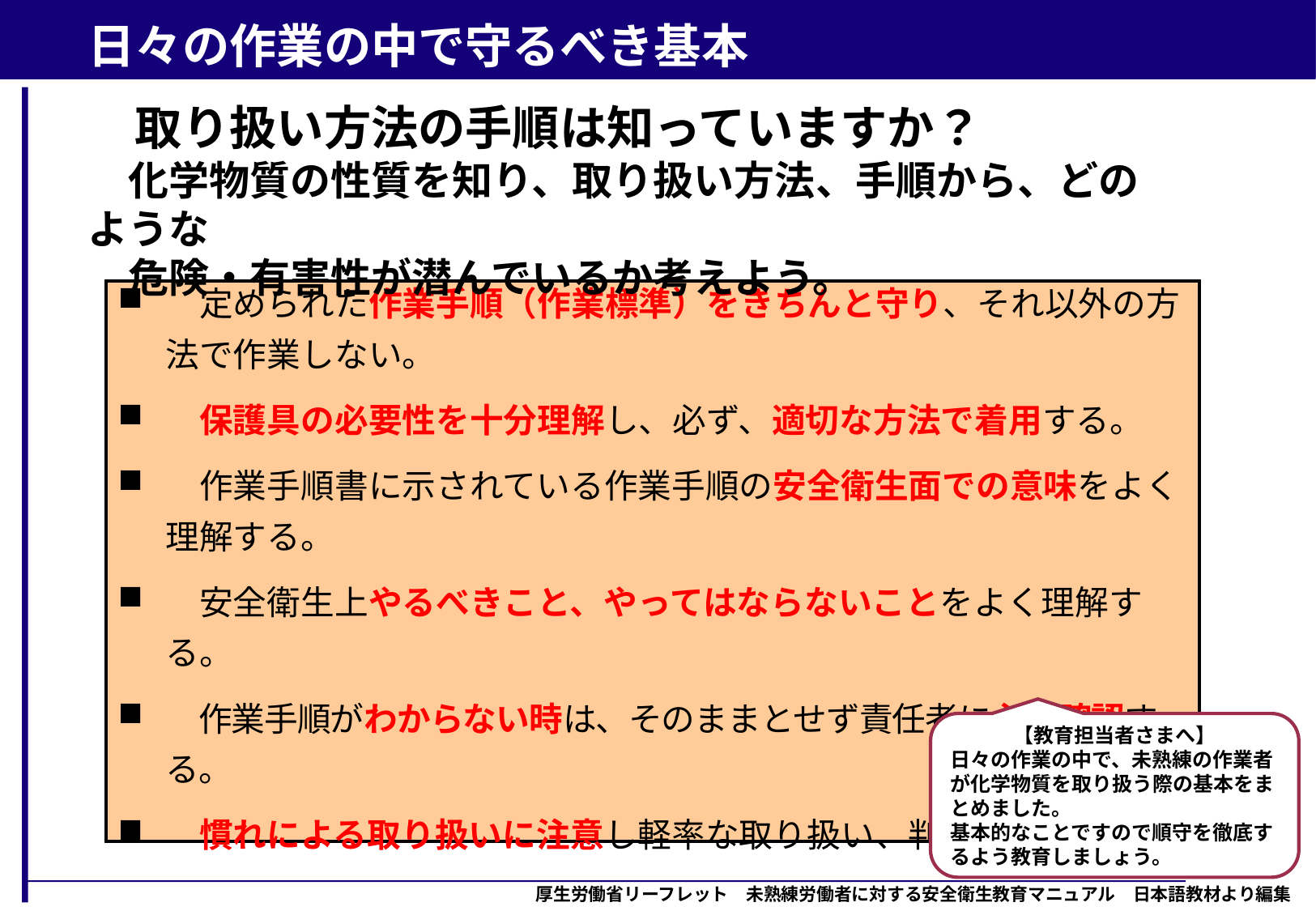

日々の作業の中で守るべき基本
　取り扱い方法の手順は知っていますか？
　化学物質の性質を知り、取り扱い方法、手順から、どのような
　危険・有害性が潜んでいるか考えよう。
　定められた作業手順（作業標準）をきちんと守り、それ以外の方法で作業しない。
　保護具の必要性を十分理解し、必ず、適切な方法で着用する。
　作業手順書に示されている作業手順の安全衛生面での意味をよく理解する。
　安全衛生上やるべきこと、やってはならないことをよく理解する。
　作業手順がわからない時は、そのままとせず責任者に必ず確認する。
　慣れによる取り扱いに注意し軽率な取り扱い、判断をしない。
【教育担当者さまへ】
日々の作業の中で、未熟練の作業者が化学物質を取り扱う際の基本をまとめました。
基本的なことですので順守を徹底するよう教育しましょう。
厚生労働省リーフレット　未熟練労働者に対する安全衛生教育マニュアル　日本語教材より編集